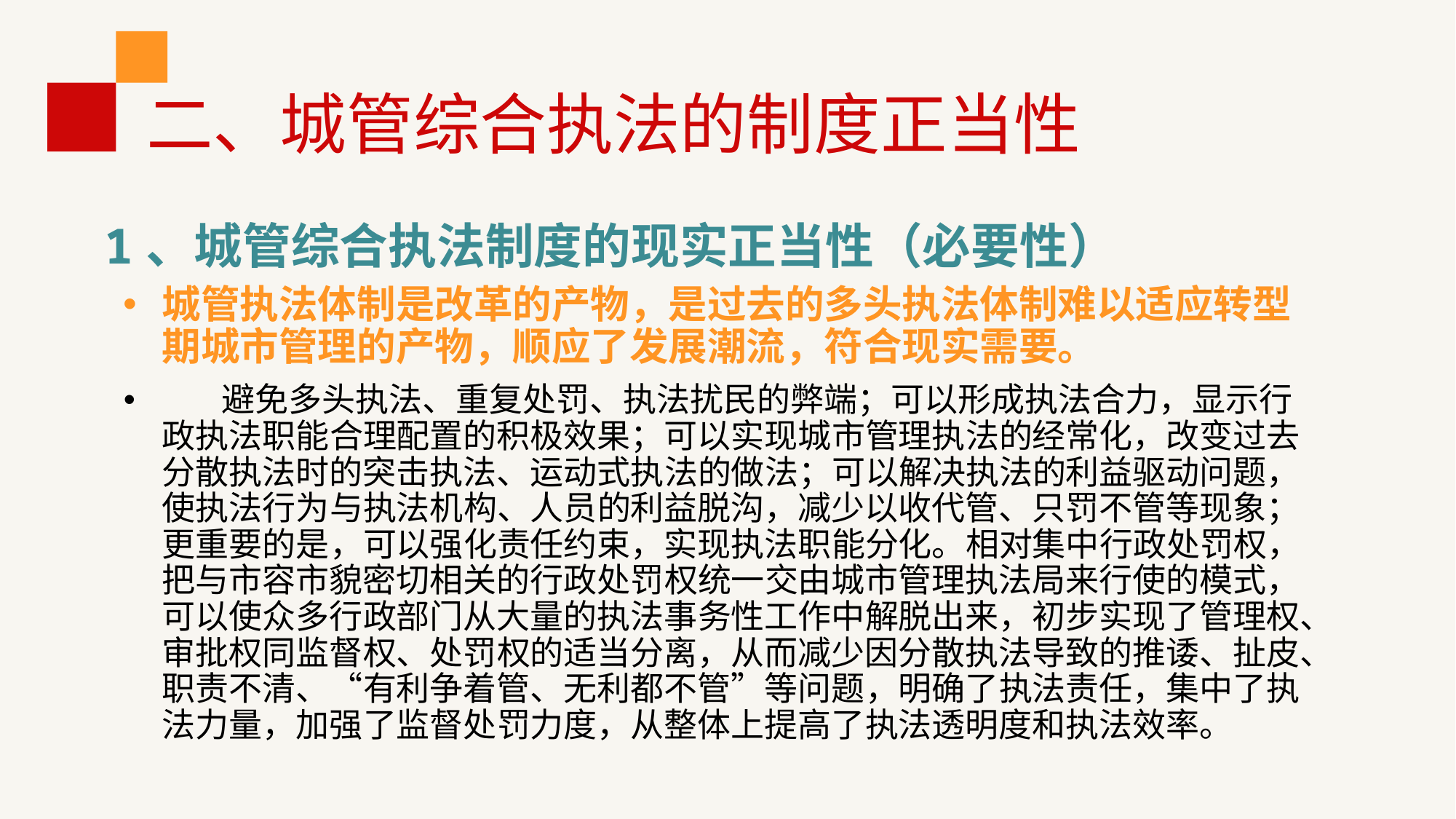

# 二、城管综合执法的制度正当性
1、城管综合执法制度的现实正当性（必要性）
城管执法体制是改革的产物，是过去的多头执法体制难以适应转型期城市管理的产物，顺应了发展潮流，符合现实需要。
       避免多头执法、重复处罚、执法扰民的弊端；可以形成执法合力，显示行政执法职能合理配置的积极效果；可以实现城市管理执法的经常化，改变过去分散执法时的突击执法、运动式执法的做法；可以解决执法的利益驱动问题，使执法行为与执法机构、人员的利益脱沟，减少以收代管、只罚不管等现象；更重要的是，可以强化责任约束，实现执法职能分化。相对集中行政处罚权，把与市容市貌密切相关的行政处罚权统一交由城市管理执法局来行使的模式，可以使众多行政部门从大量的执法事务性工作中解脱出来，初步实现了管理权、审批权同监督权、处罚权的适当分离，从而减少因分散执法导致的推诿、扯皮、职责不清、“有利争着管、无利都不管”等问题，明确了执法责任，集中了执法力量，加强了监督处罚力度，从整体上提高了执法透明度和执法效率。